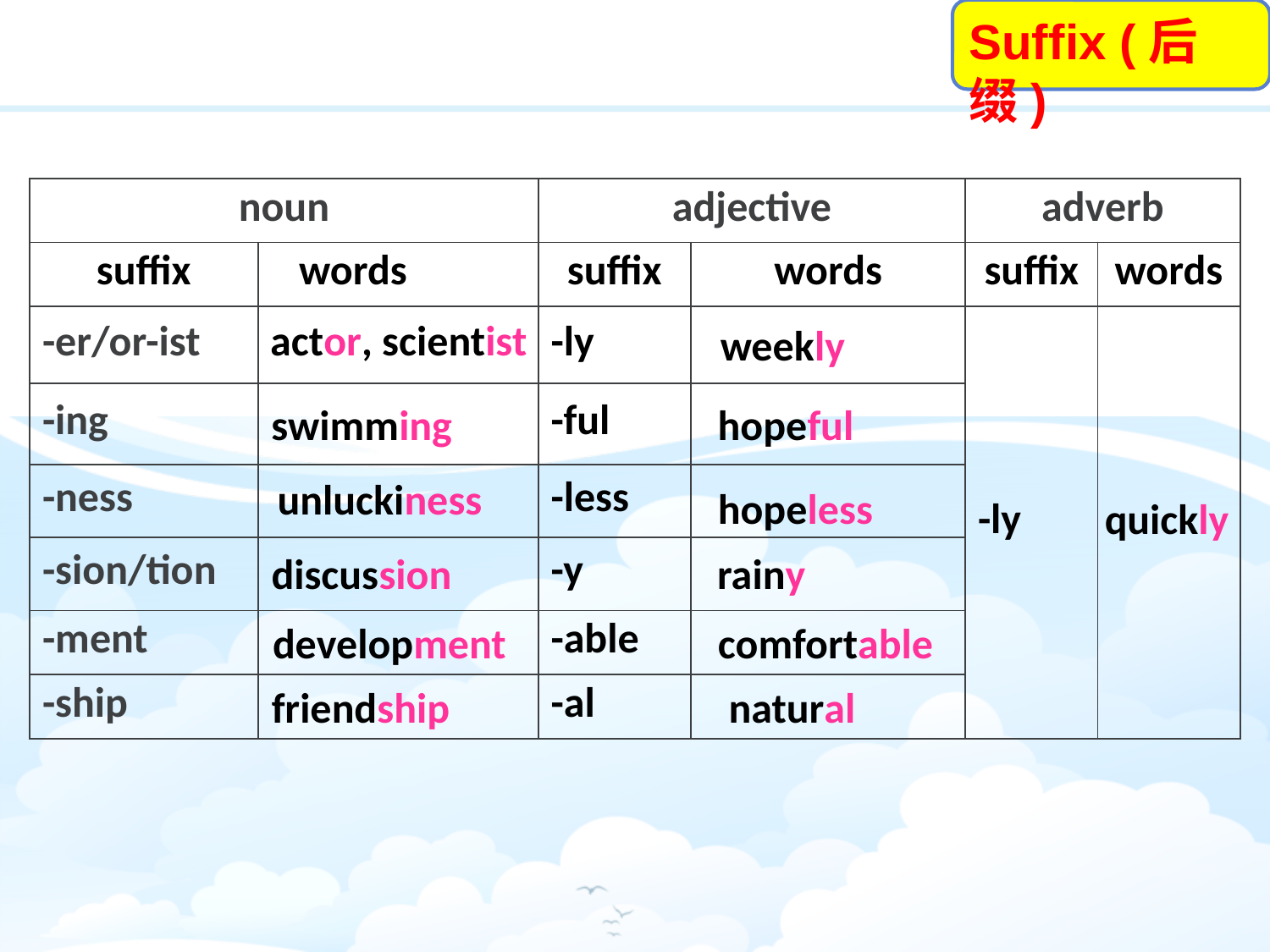

Suffix (后缀)
| noun |  | adjective |  | adverb |  |
| --- | --- | --- | --- | --- | --- |
| suffix | words | suffix | words | suffix | words |
| -er/or-ist |  | -ly |  | -ly |  |
| -ing |  | -ful |  |  |  |
| -ness |  | -less |  |  |  |
| -sion/tion |  | -y |  |  |  |
| -ment |  | -able |  |  |  |
| -ship |  | -al |  |  |  |
actor, scientist
weekly
swimming
hopeful
unluckiness
hopeless
quickly
discussion
rainy
development
comfortable
friendship
natural